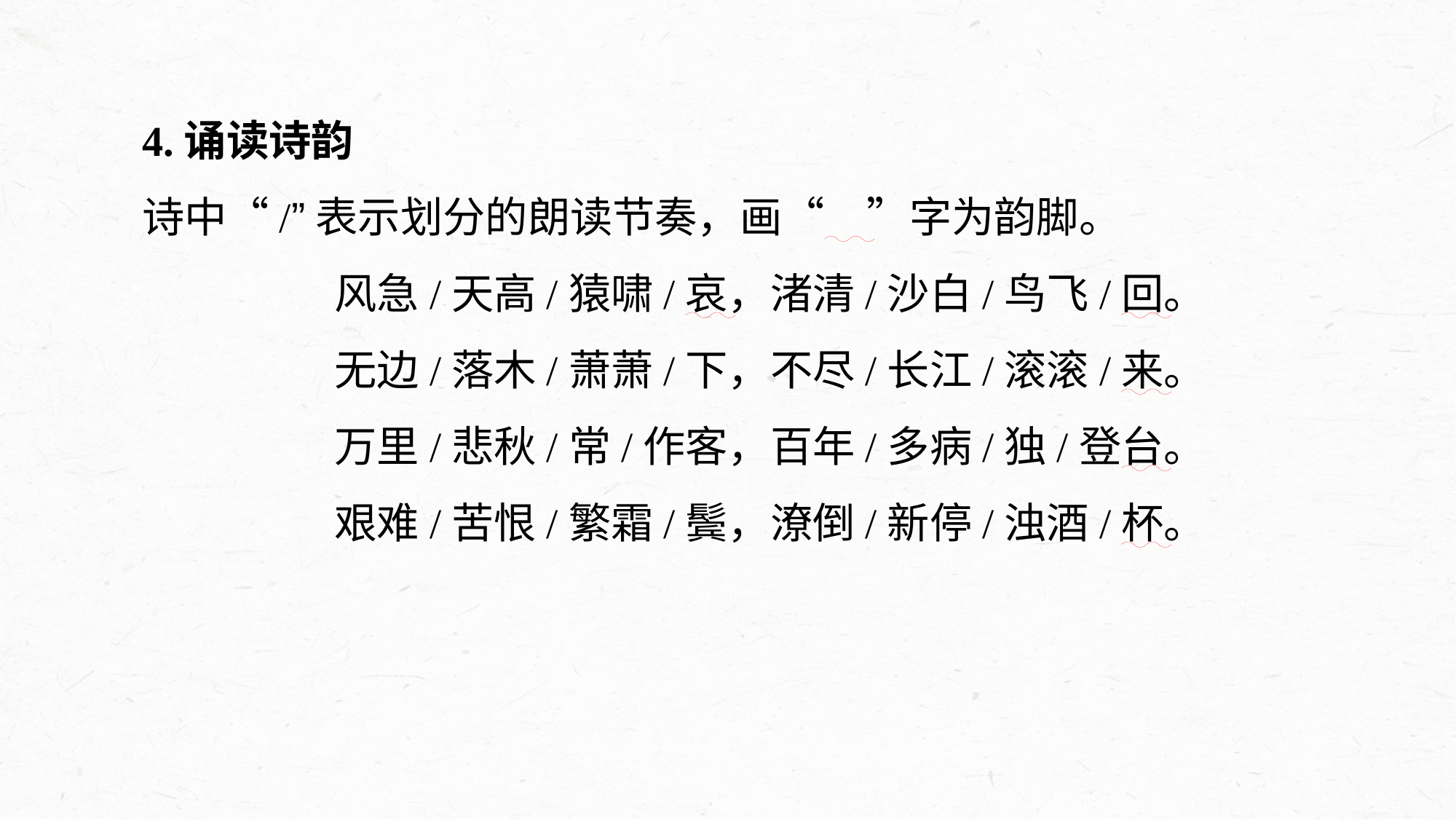

4.诵读诗韵
诗中“/”表示划分的朗读节奏，画“　”字为韵脚。
风急/天高/猿啸/哀，渚清/沙白/鸟飞/回。
无边/落木/萧萧/下，不尽/长江/滚滚/来。
万里/悲秋/常/作客，百年/多病/独/登台。
艰难/苦恨/繁霜/鬓，潦倒/新停/浊酒/杯。